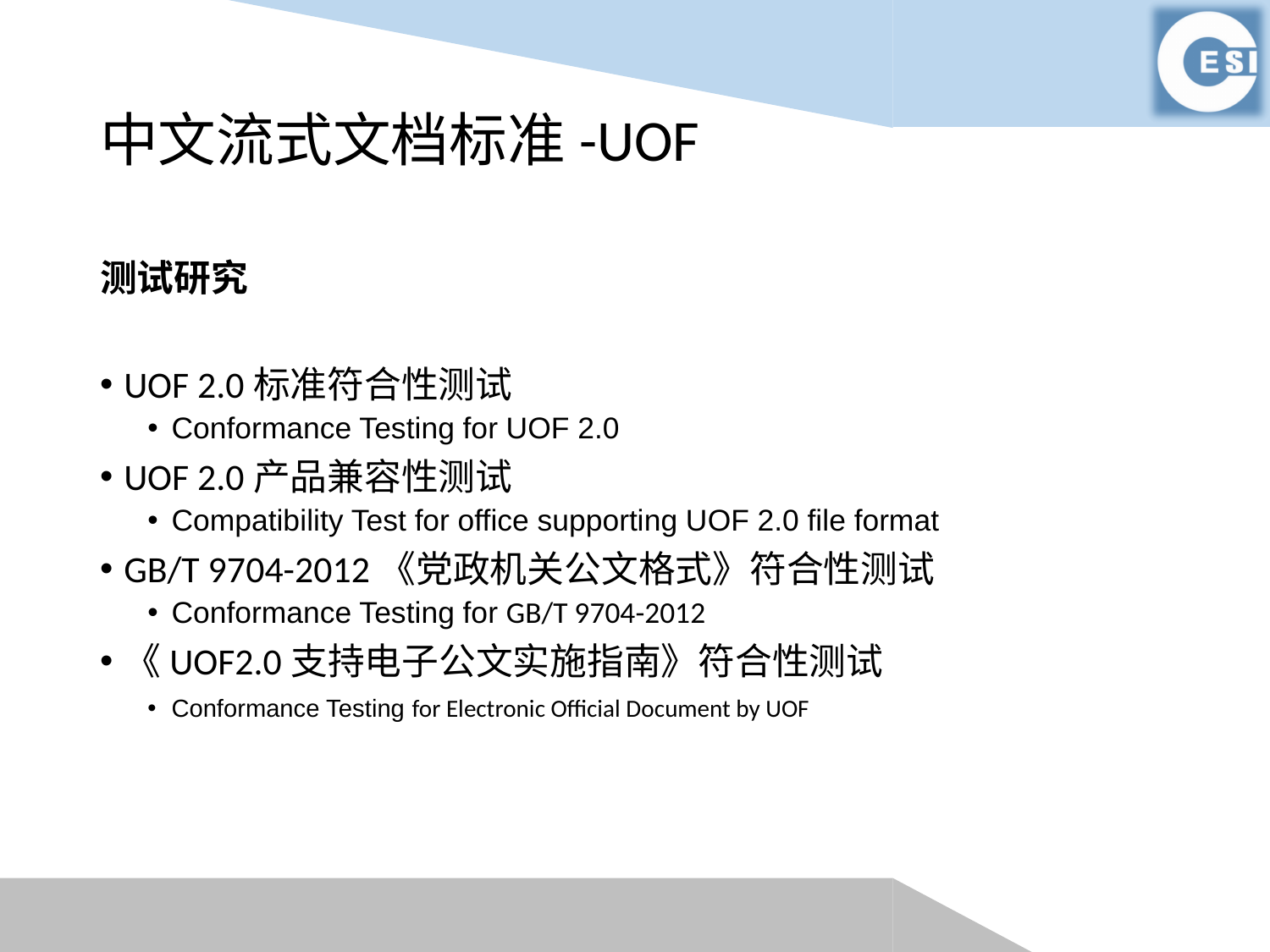

# 中文流式文档标准-UOF
测试研究

UOF 2.0标准符合性测试
Conformance Testing for UOF 2.0
UOF 2.0产品兼容性测试
Compatibility Test for office supporting UOF 2.0 file format
GB/T 9704-2012《党政机关公文格式》符合性测试
Conformance Testing for GB/T 9704-2012
《UOF2.0支持电子公文实施指南》符合性测试
Conformance Testing for Electronic Official Document by UOF